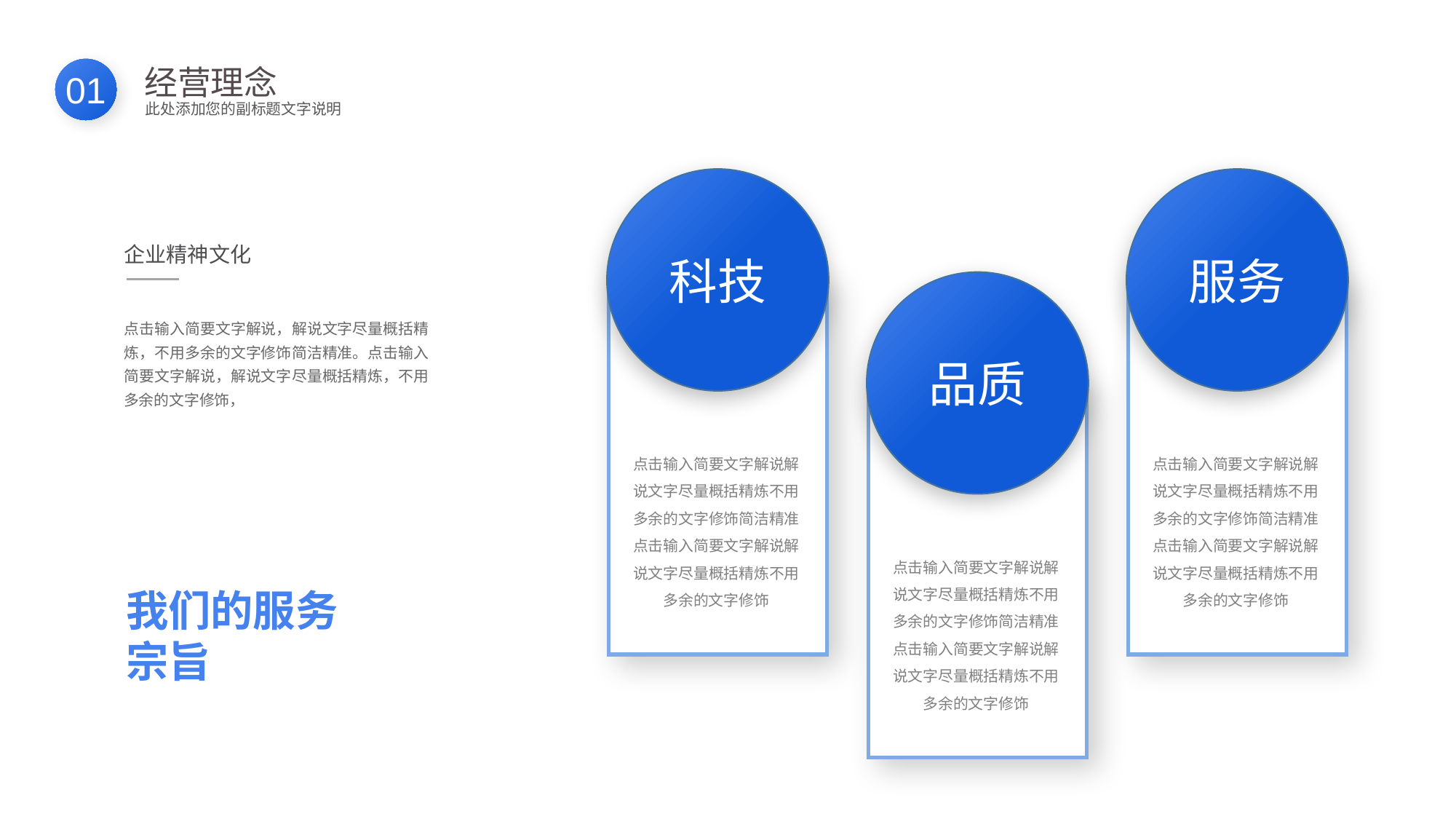

经营理念
此处添加您的副标题文字说明
01
科技

点击输入简要文字解说解说文字尽量概括精炼不用多余的文字修饰简洁精准点击输入简要文字解说解说文字尽量概括精炼不用多余的文字修饰

服务

点击输入简要文字解说解说文字尽量概括精炼不用多余的文字修饰简洁精准点击输入简要文字解说解说文字尽量概括精炼不用多余的文字修饰

企业精神文化
品质

点击输入简要文字解说解说文字尽量概括精炼不用多余的文字修饰简洁精准点击输入简要文字解说解说文字尽量概括精炼不用多余的文字修饰

点击输入简要文字解说，解说文字尽量概括精炼，不用多余的文字修饰简洁精准。点击输入简要文字解说，解说文字尽量概括精炼，不用多余的文字修饰，

我们的服务
宗旨